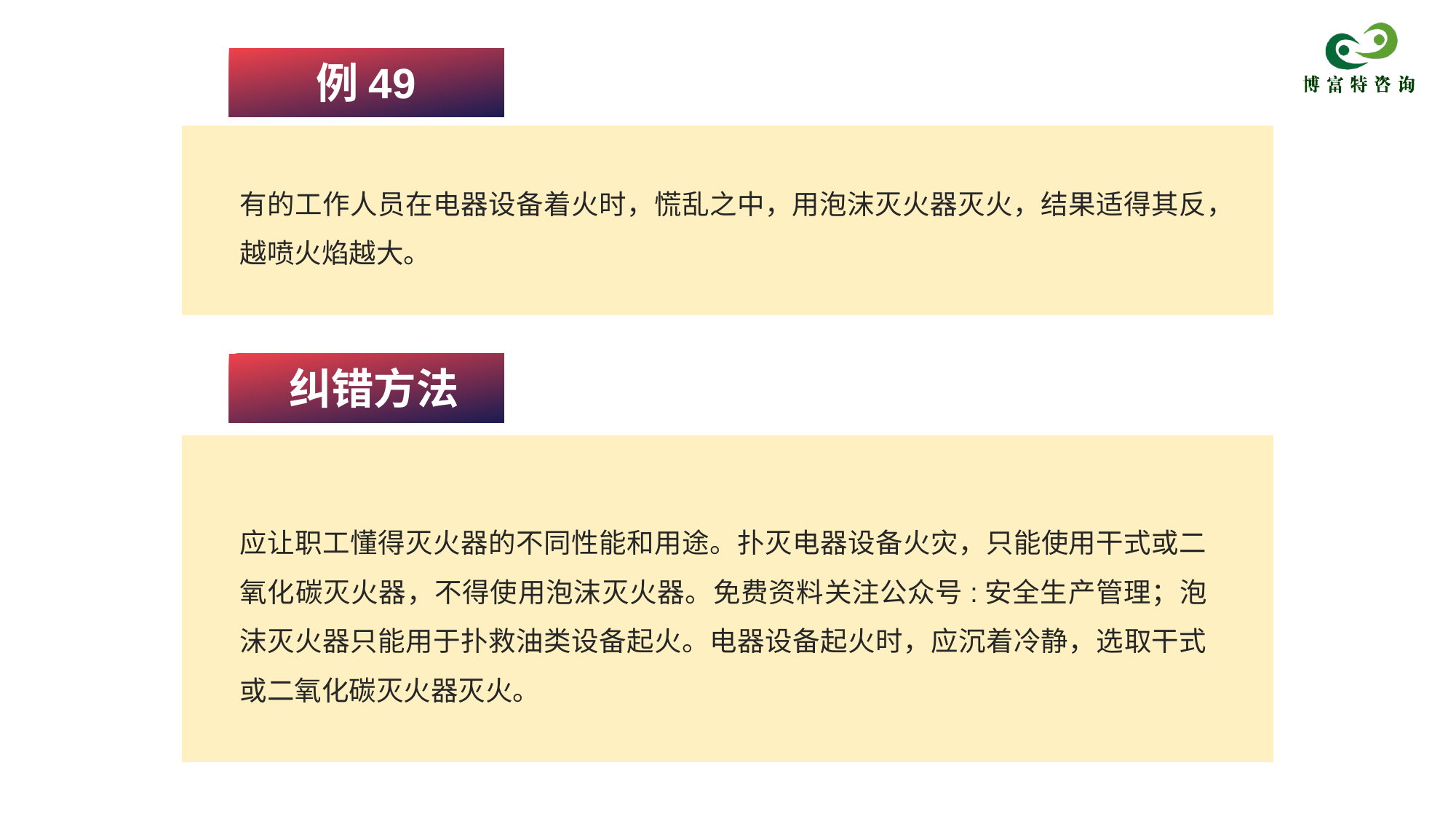

例49

有的工作人员在电器设备着火时，慌乱之中，用泡沫灭火器灭火，结果适得其反，越喷火焰越大。

纠错方法

应让职工懂得灭火器的不同性能和用途。扑灭电器设备火灾，只能使用干式或二氧化碳灭火器，不得使用泡沫灭火器。免费资料关注公众号:安全生产管理；泡沫灭火器只能用于扑救油类设备起火。电器设备起火时，应沉着冷静，选取干式或二氧化碳灭火器灭火。